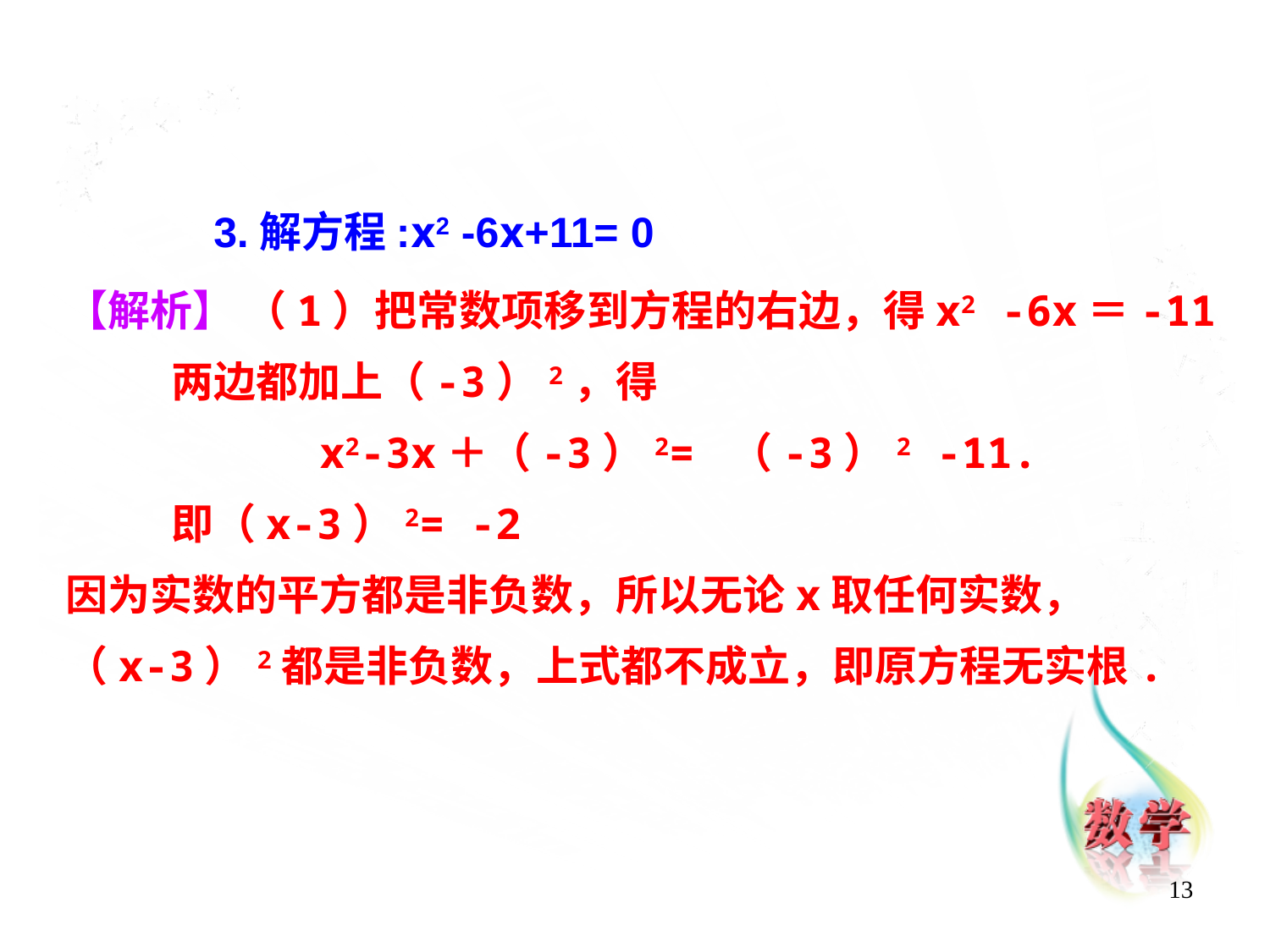

3.解方程:x2 -6x+11= 0
【解析】 （1）把常数项移到方程的右边，得x2 -6x＝-11
          两边都加上（-3）2，得
          x2-3x＋（-3）2= （-3）2 -11.
          即（x-3）2= -2
因为实数的平方都是非负数，所以无论x取任何实数，
（x-3）2都是非负数，上式都不成立，即原方程无实根.
13